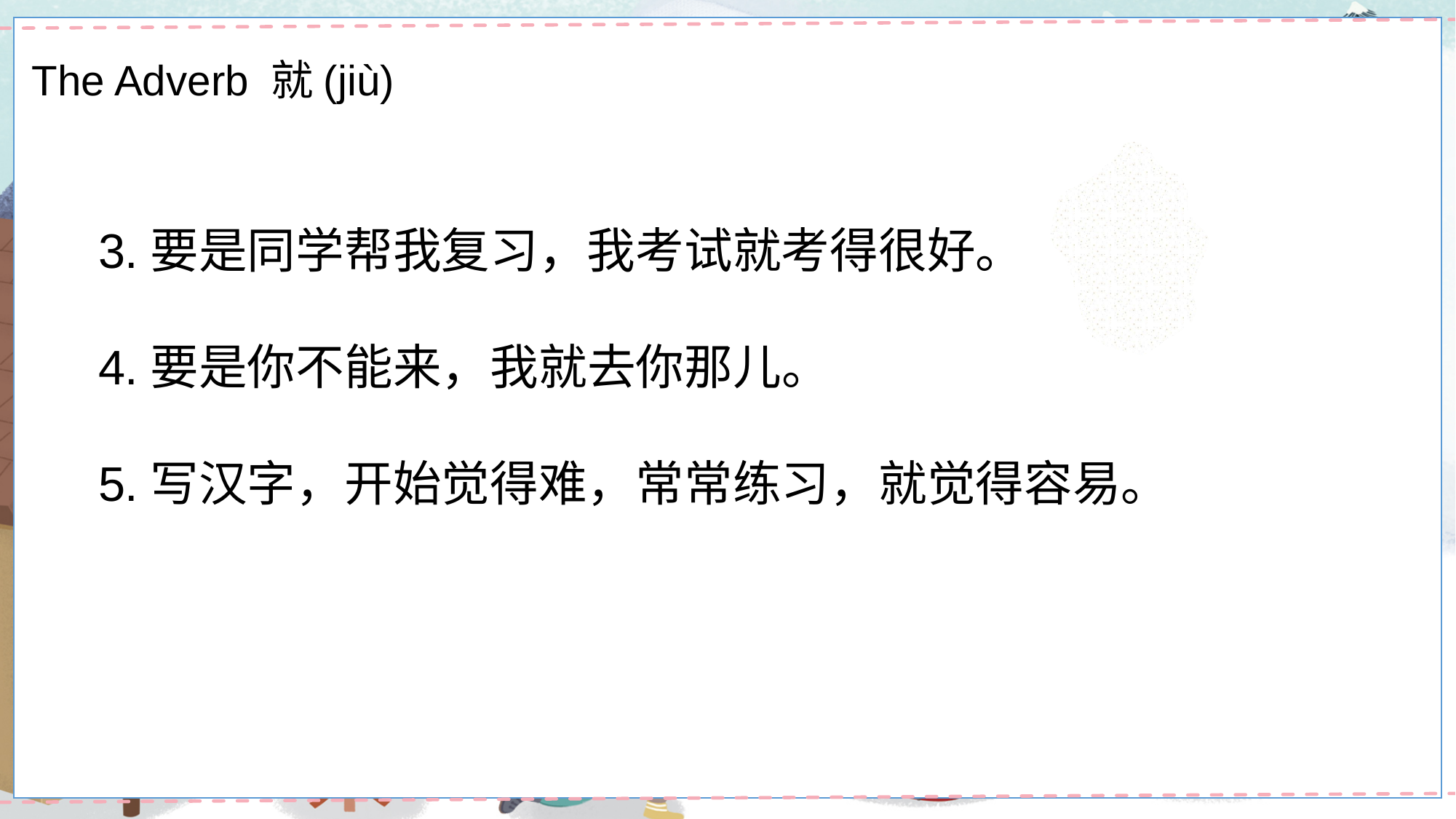

The Adverb 就(jiù)

3.要是同学帮我复习，我考试就考得很好。

4.要是你不能来，我就去你那儿。

5.写汉字，开始觉得难，常常练习，就觉得容易。